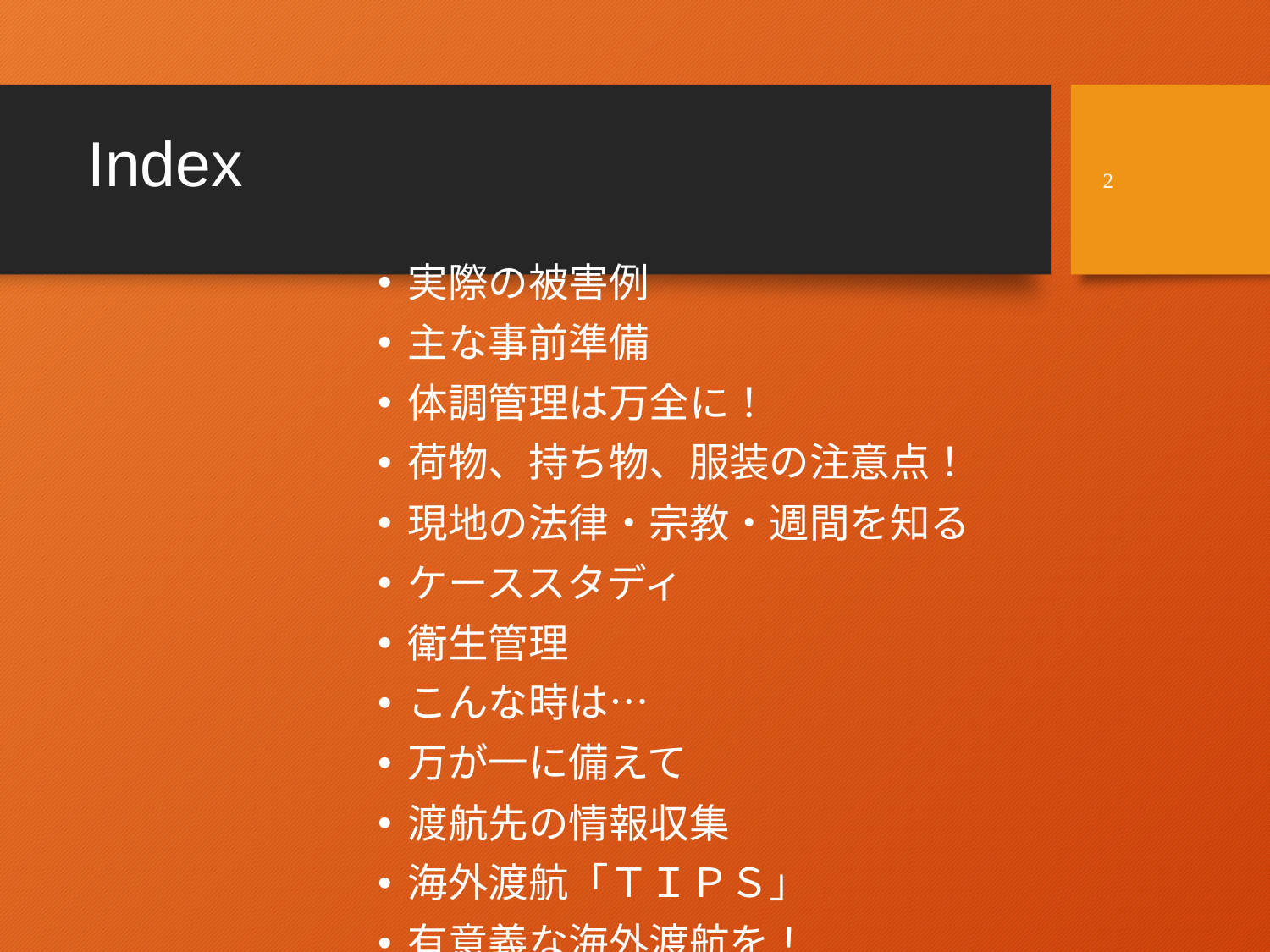

# Index
2
実際の被害例
主な事前準備
体調管理は万全に！
荷物、持ち物、服装の注意点！
現地の法律・宗教・週間を知る
ケーススタディ
衛生管理
こんな時は…
万が一に備えて
渡航先の情報収集
海外渡航「ＴＩＰＳ」
有意義な海外渡航を！